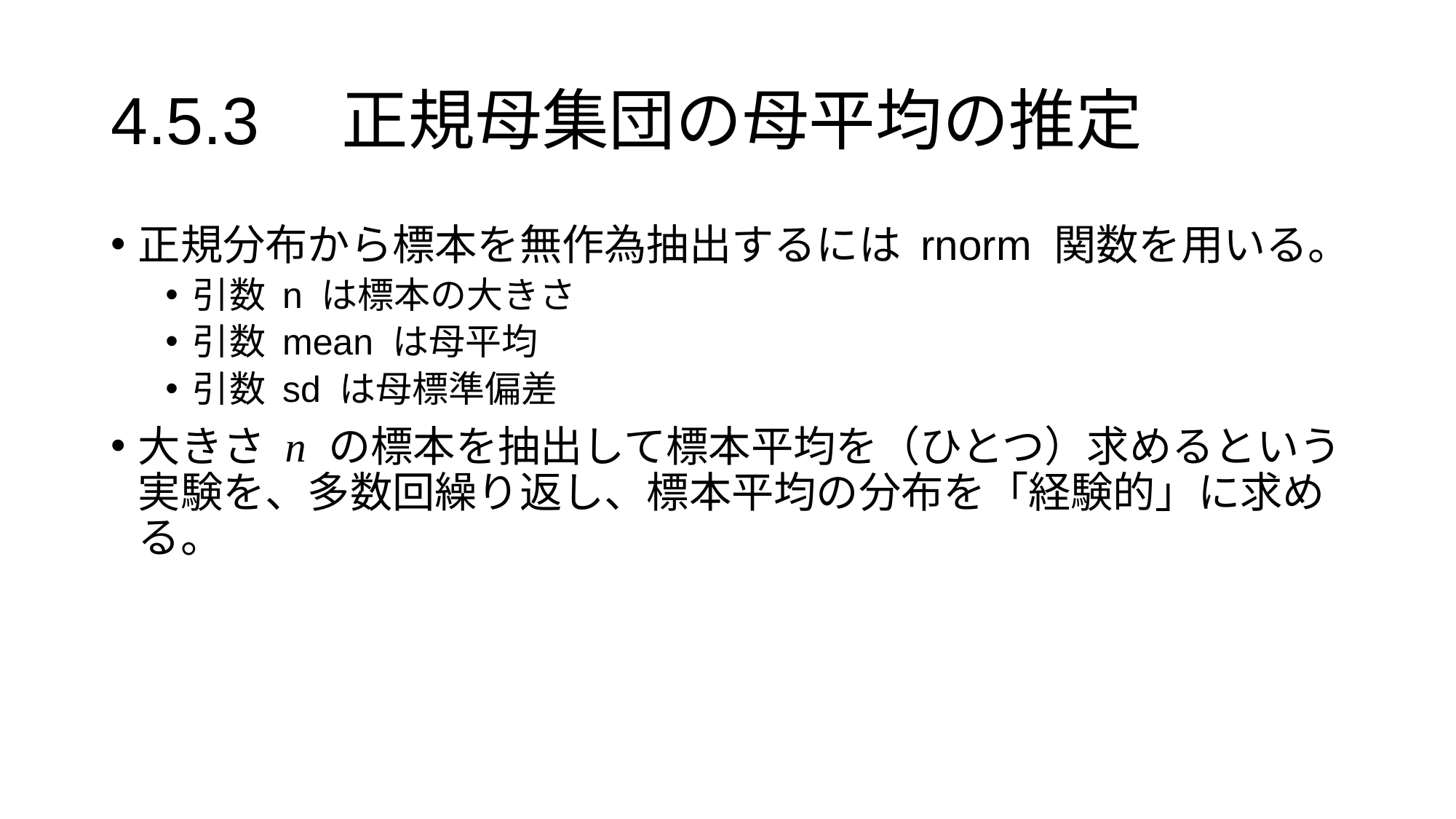

# 4.5.3　正規母集団の母平均の推定
正規分布から標本を無作為抽出するには rnorm 関数を用いる。
引数 n は標本の大きさ
引数 mean は母平均
引数 sd は母標準偏差
大きさ n の標本を抽出して標本平均を（ひとつ）求めるという実験を、多数回繰り返し、標本平均の分布を「経験的」に求める。